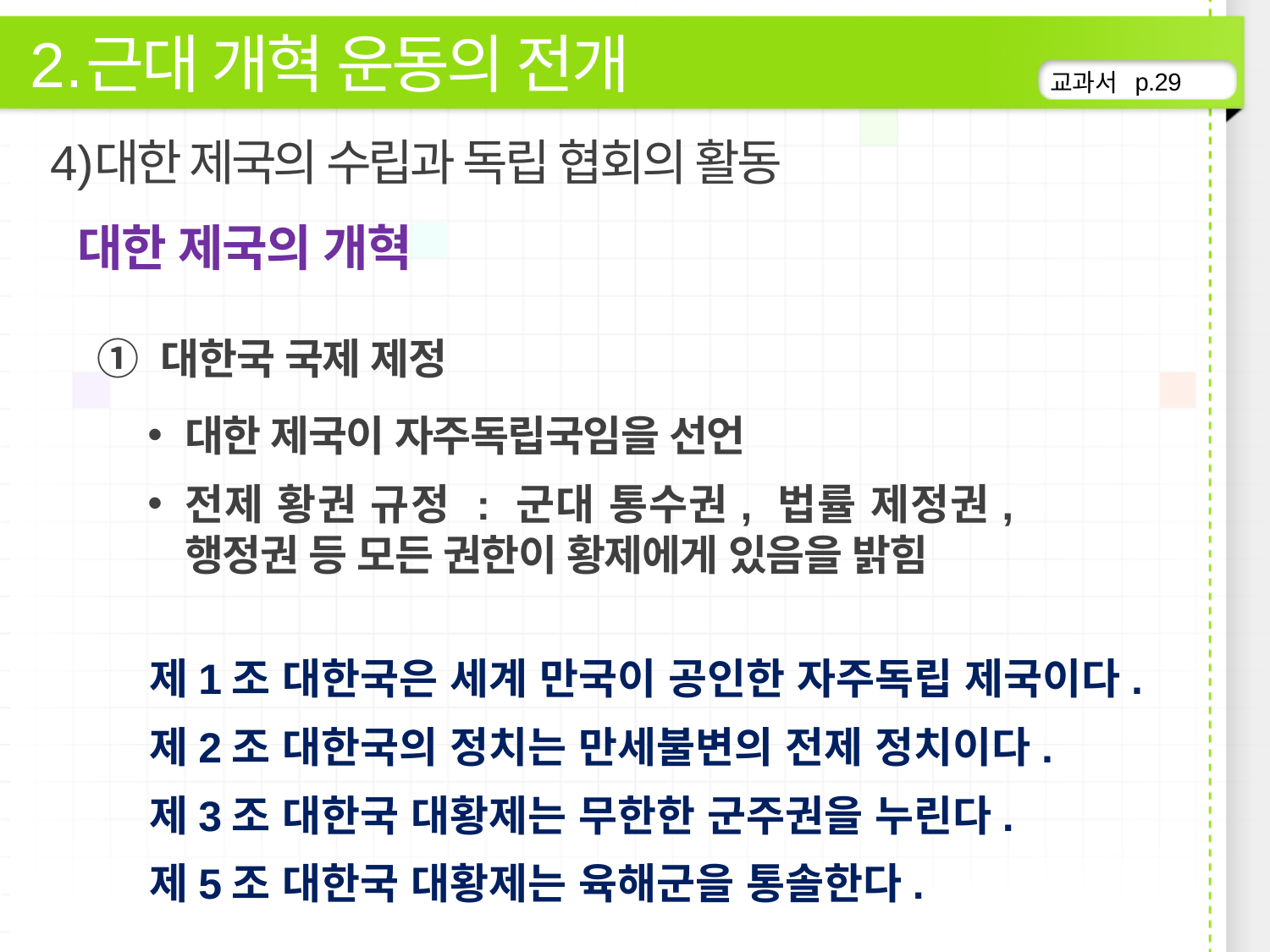

근대 개혁 운동의 전개
p.29
대한 제국의 수립과 독립 협회의 활동
대한 제국의 개혁

대한국 국제 제정
대한 제국이 자주독립국임을 선언
전제 황권 규정 : 군대 통수권, 법률 제정권, 행정권 등 모든 권한이 황제에게 있음을 밝힘

제1조 대한국은 세계 만국이 공인한 자주독립 제국이다.
제2조 대한국의 정치는 만세불변의 전제 정치이다.
제3조 대한국 대황제는 무한한 군주권을 누린다.
제5조 대한국 대황제는 육해군을 통솔한다.